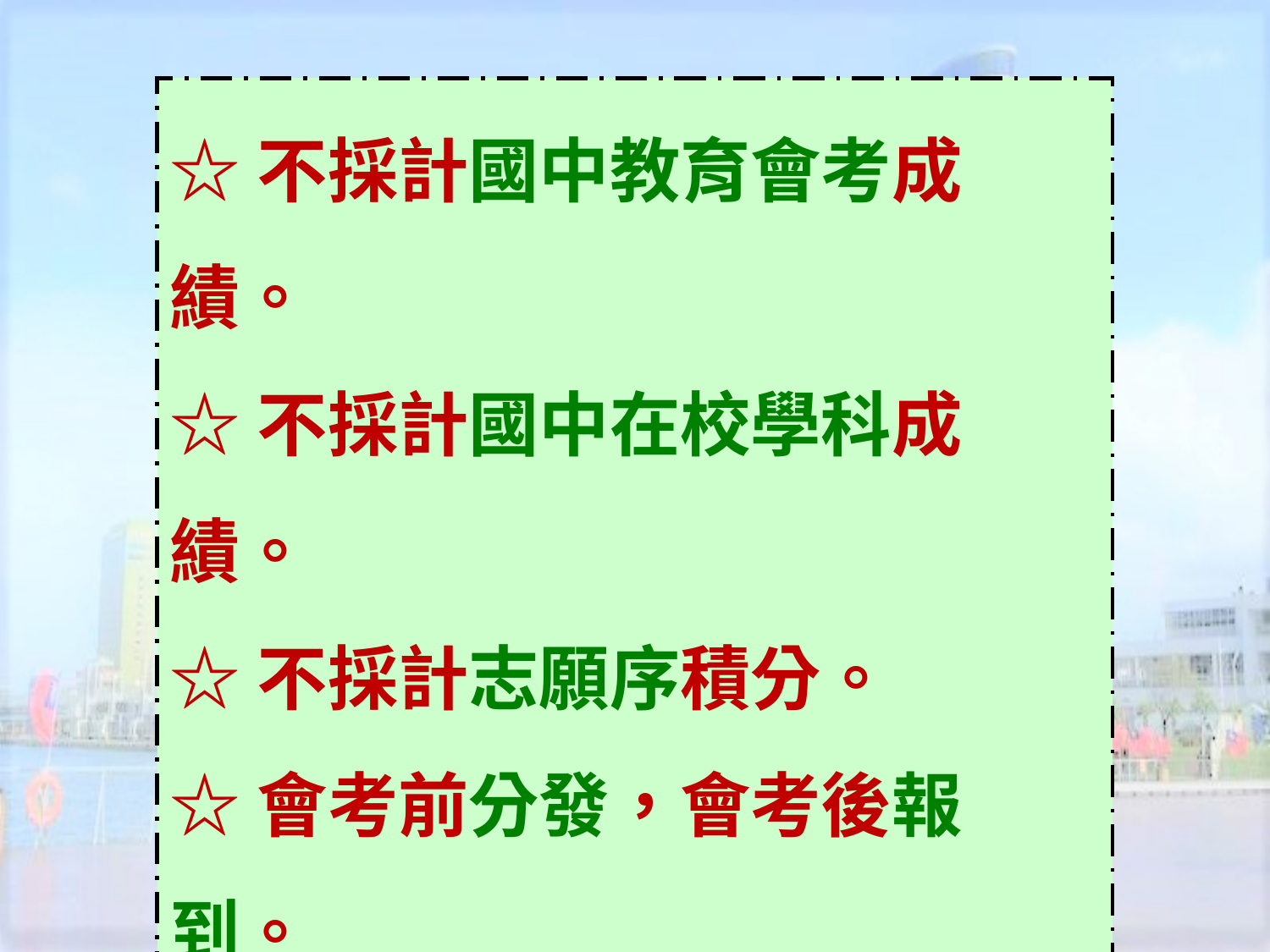

完全免試入學
☆不採計國中教育會考成績。
☆不採計國中在校學科成績。
☆不採計志願序積分。
☆會考前分發，會考後報到。